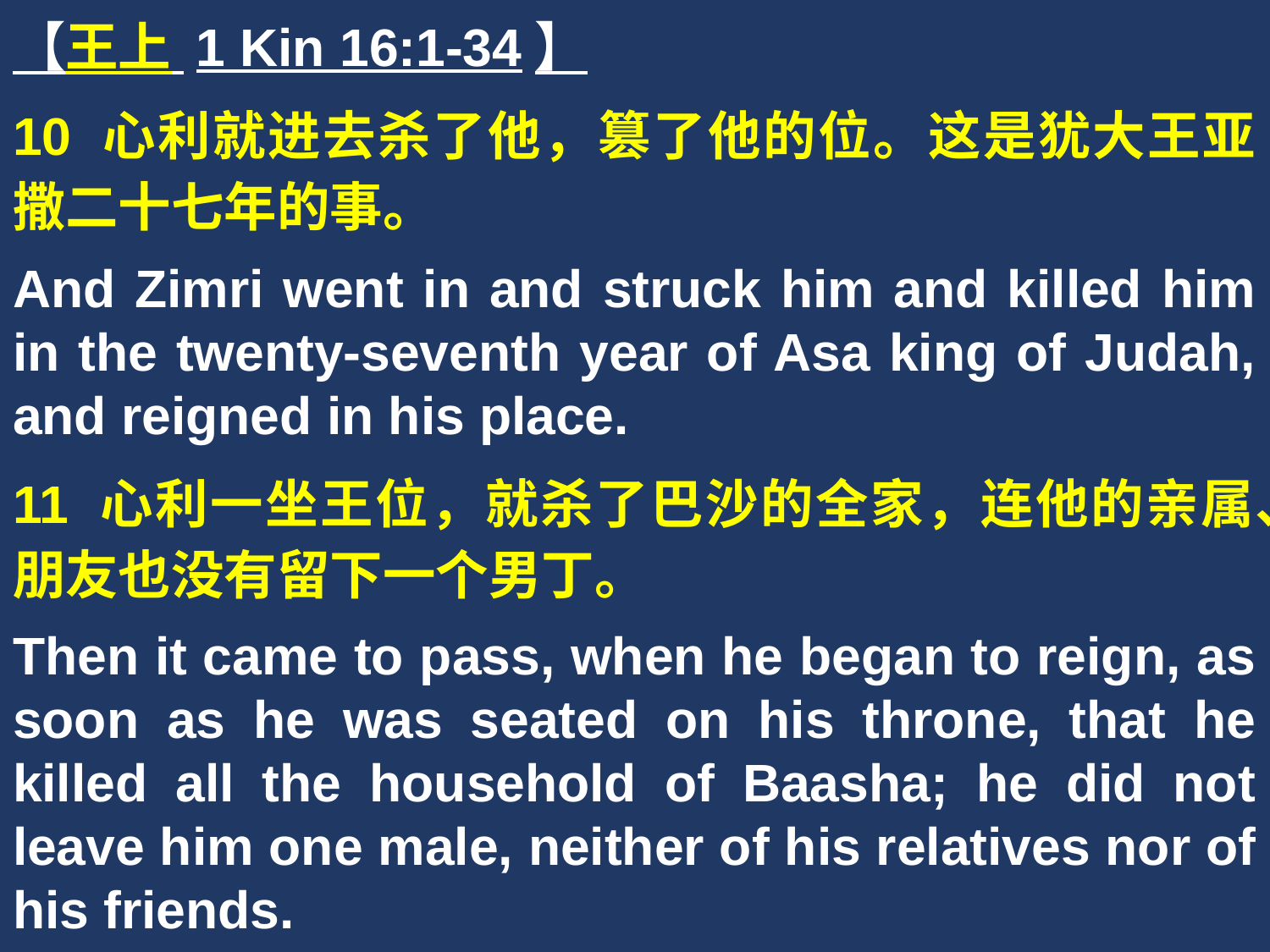

【王上 1 Kin 16:1-34】
10 心利就进去杀了他，篡了他的位。这是犹大王亚撒二十七年的事。
And Zimri went in and struck him and killed him in the twenty-seventh year of Asa king of Judah, and reigned in his place.
11 心利一坐王位，就杀了巴沙的全家，连他的亲属、朋友也没有留下一个男丁。
Then it came to pass, when he began to reign, as soon as he was seated on his throne, that he killed all the household of Baasha; he did not leave him one male, neither of his relatives nor of his friends.